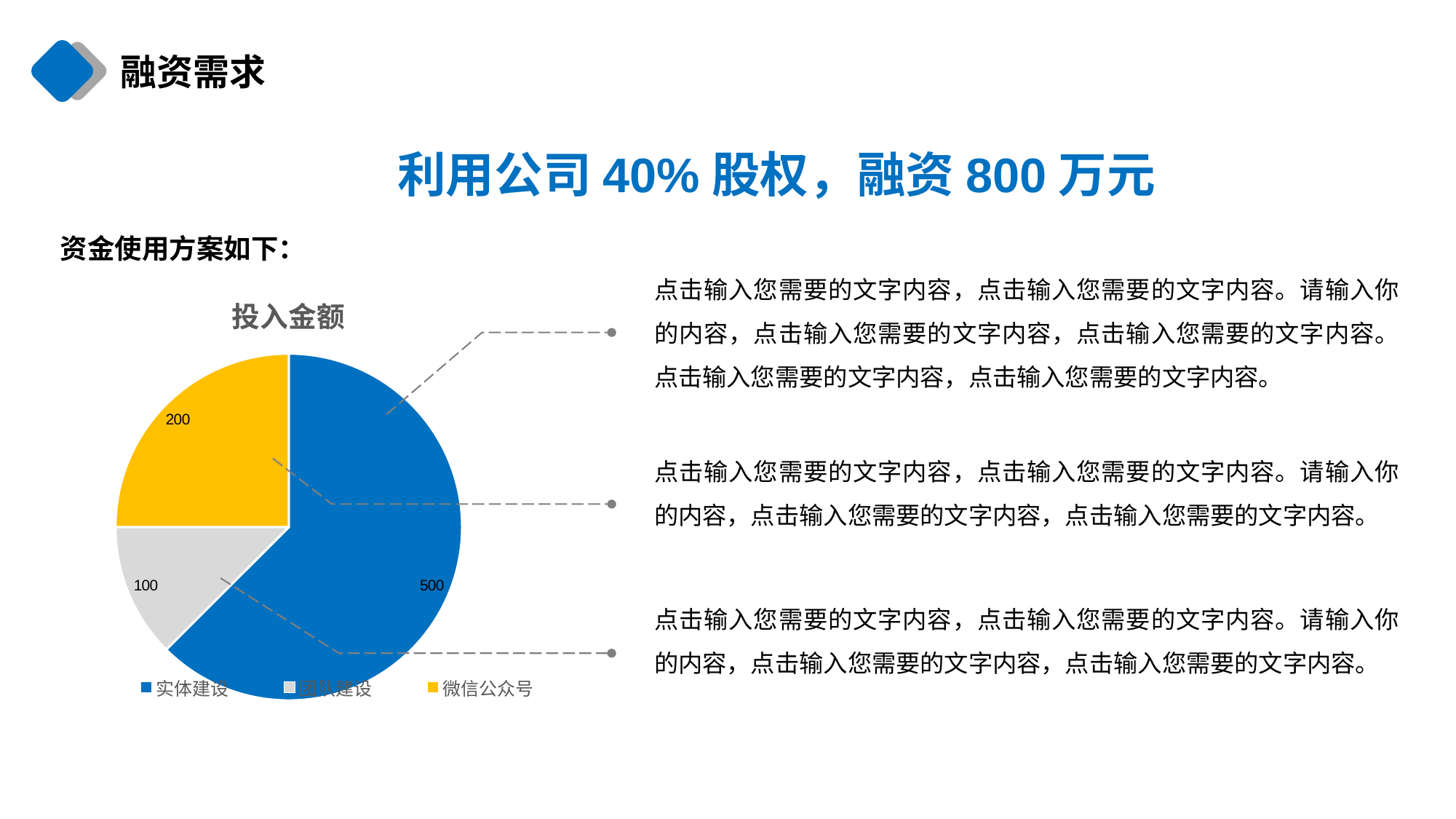

融资需求
利用公司40%股权，融资800万元
资金使用方案如下：
点击输入您需要的文字内容，点击输入您需要的文字内容。请输入你的内容，点击输入您需要的文字内容，点击输入您需要的文字内容。点击输入您需要的文字内容，点击输入您需要的文字内容。

### Chart:

| Category | 投入金额 |
|---|---|
| 实体建设 | 500.0 |
| 团队建设 | 100.0 |
| 微信公众号 | 200.0 |
点击输入您需要的文字内容，点击输入您需要的文字内容。请输入你的内容，点击输入您需要的文字内容，点击输入您需要的文字内容。

点击输入您需要的文字内容，点击输入您需要的文字内容。请输入你的内容，点击输入您需要的文字内容，点击输入您需要的文字内容。